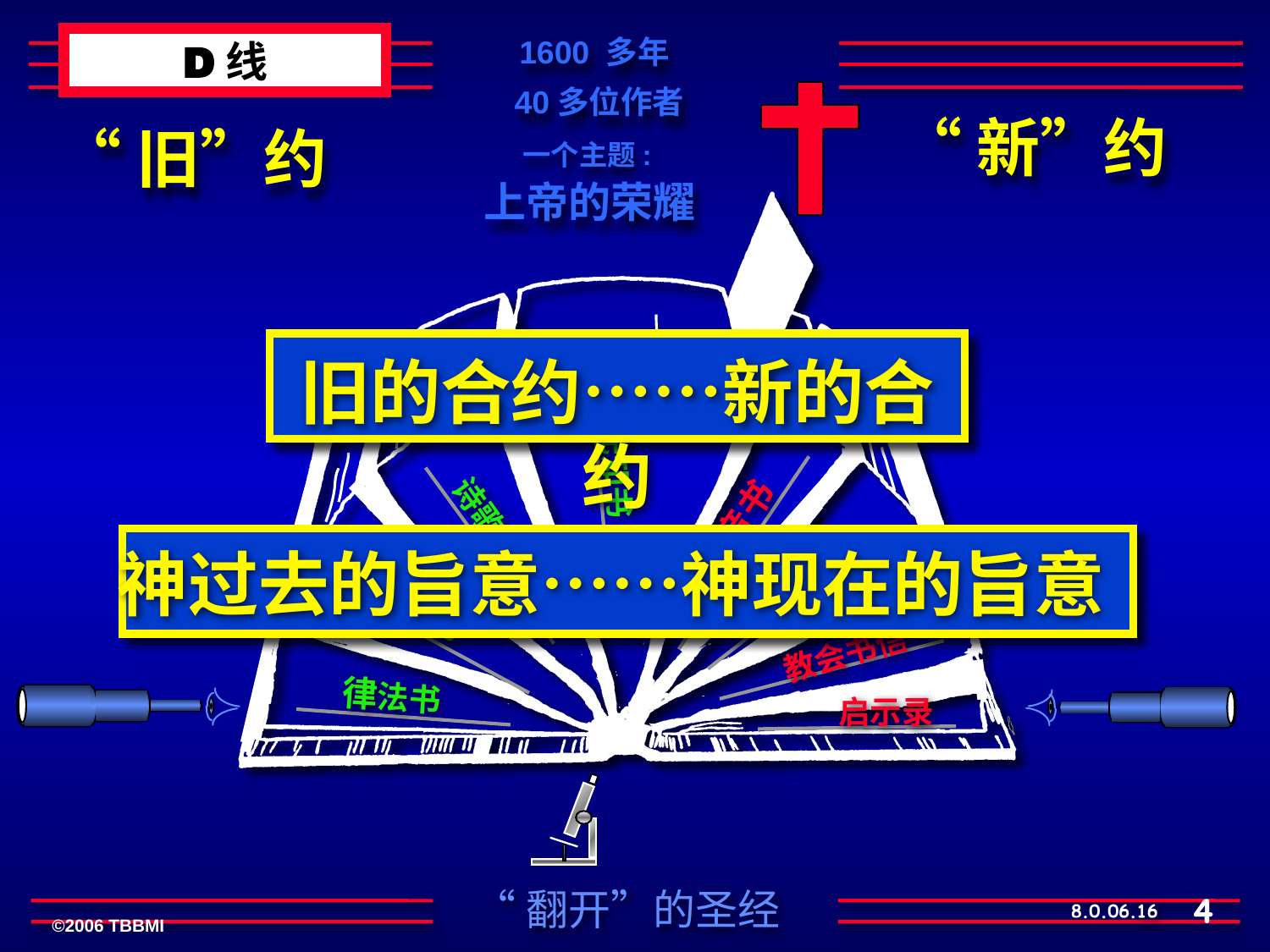

1600 多年
40多位作者
一个主题:
上帝的荣耀
D线

“新”约
 “旧”约

旧的合约……新的合约

福音书

先知书

使徒行传
诗歌智慧书

历史书
教会书信
律法书
启示录

神过去的旨意……神现在的旨意

4
16